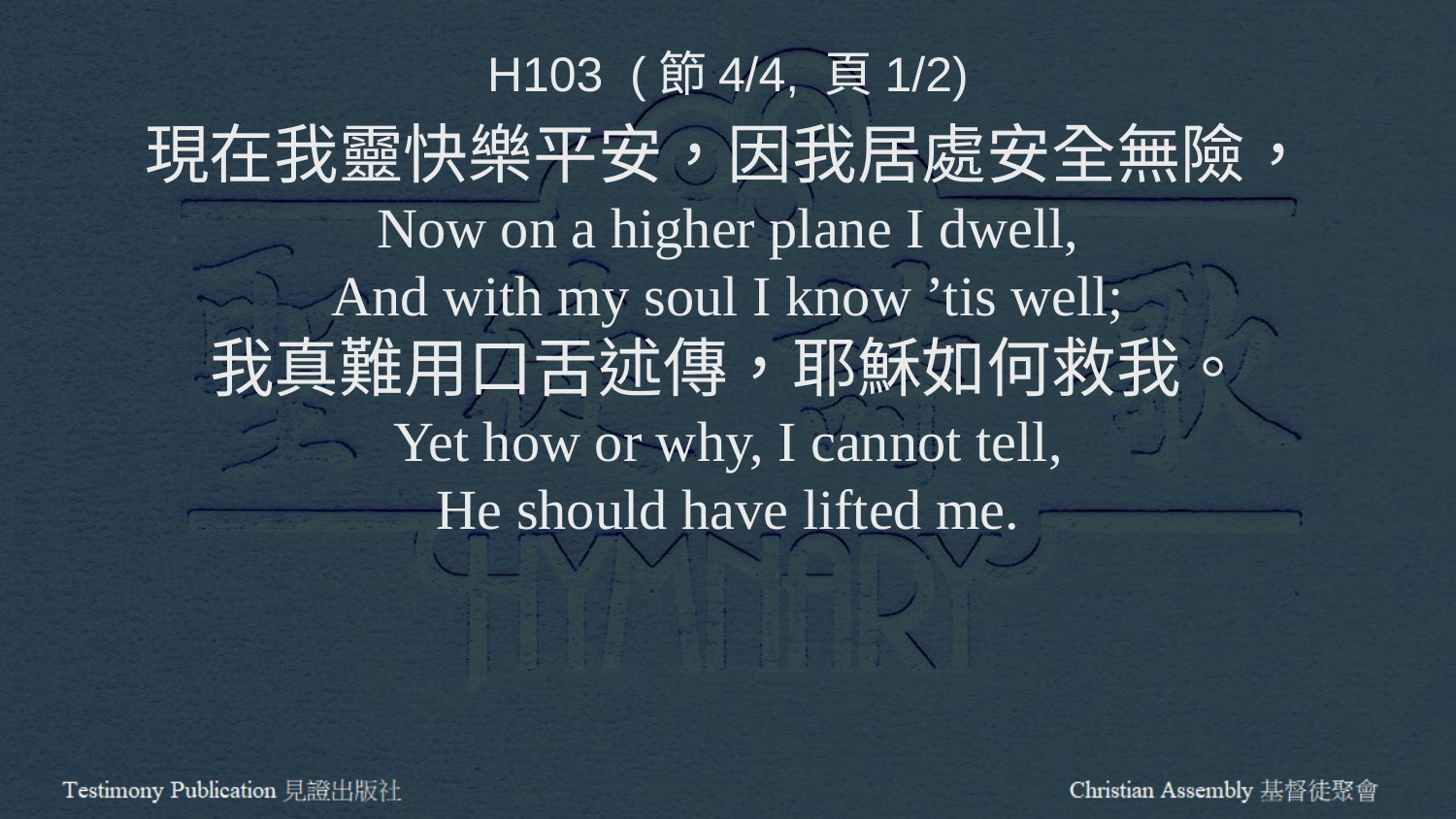

H103  (節4/4, 頁1/2)
現在我靈快樂平安，因我居處安全無險，
Now on a higher plane I dwell,
And with my soul I know ’tis well;
我真難用口舌述傳，耶穌如何救我。
Yet how or why, I cannot tell,
He should have lifted me.